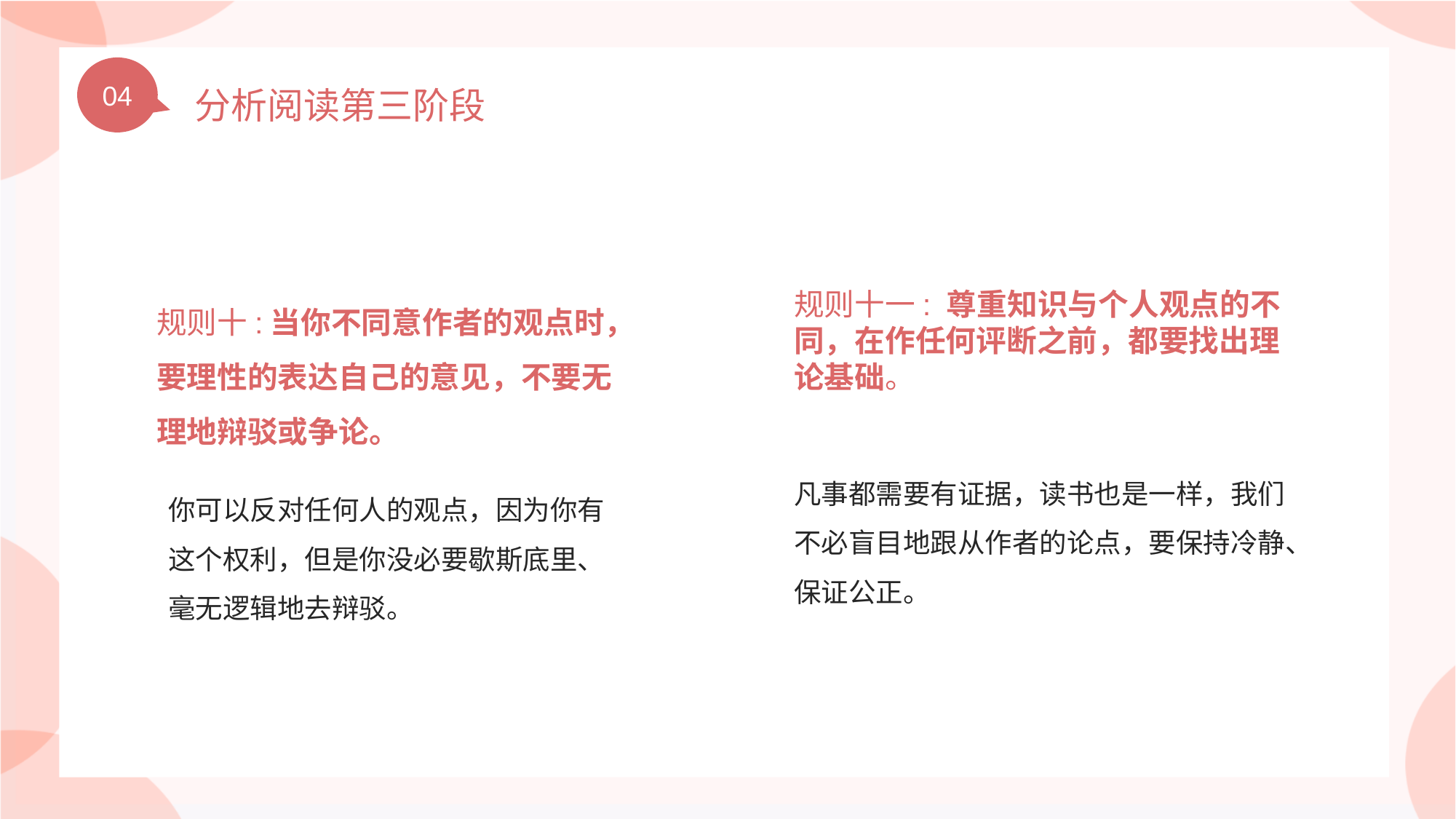

04
分析阅读第三阶段
规则十:当你不同意作者的观点时，要理性的表达自己的意见，不要无理地辩驳或争论。
你可以反对任何人的观点，因为你有这个权利，但是你没必要歇斯底里、毫无逻辑地去辩驳。
规则十一: 尊重知识与个人观点的不同，在作任何评断之前，都要找出理论基础。
凡事都需要有证据，读书也是一样，我们不必盲目地跟从作者的论点，要保持冷静、保证公正。